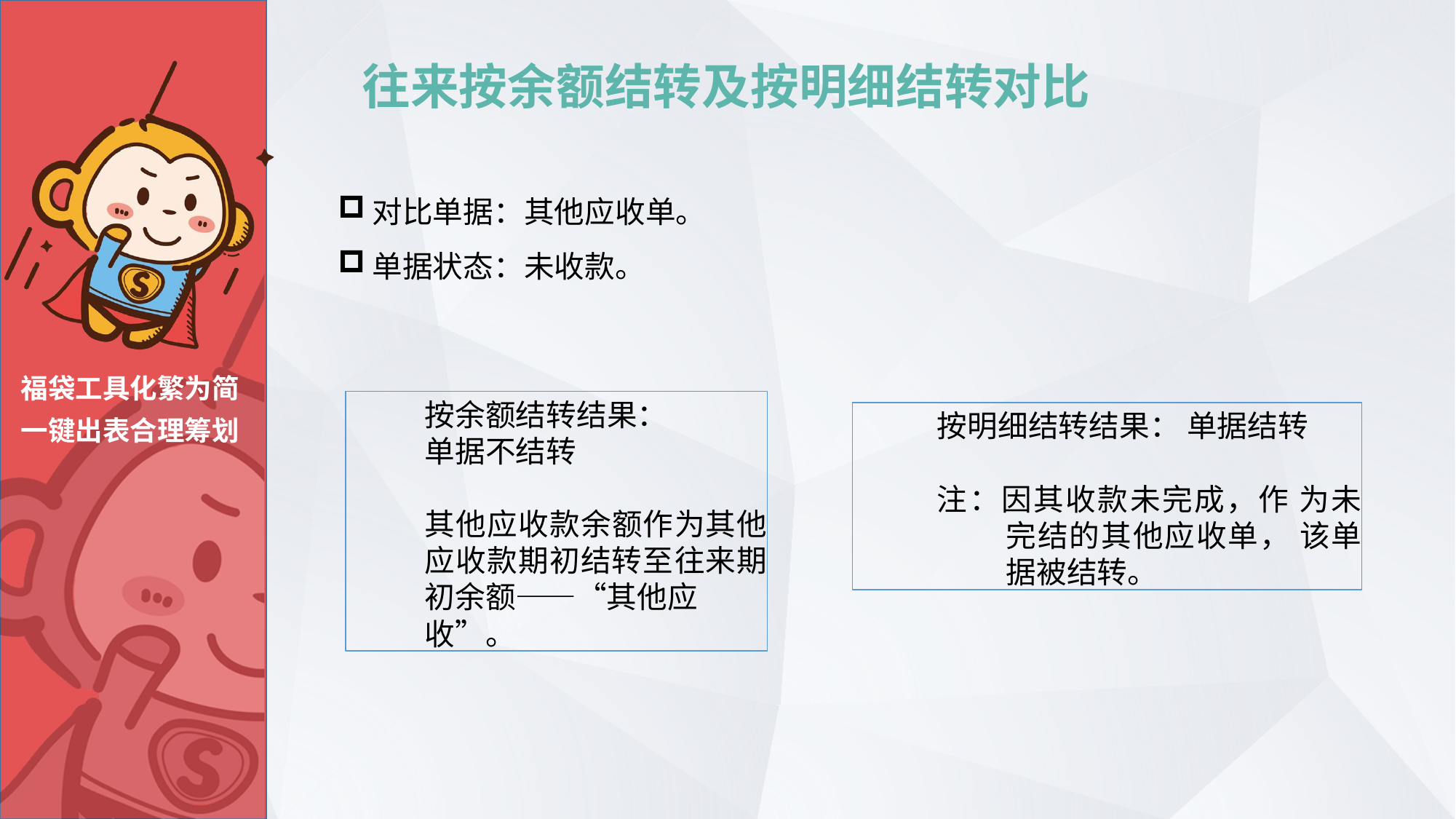

# 往来按余额结转及按明细结转对比
对比单据：其他应收单。
单据状态：未收款。

福袋工具化繁为简
一键出表合理筹划
按余额结转结果：
单据不结转

其他应收款余额作为其他 应收款期初结转至往来期 初余额——“其他应
收”。
按明细结转结果： 单据结转

注：因其收款未完成，作 为未完结的其他应收单， 该单据被结转。